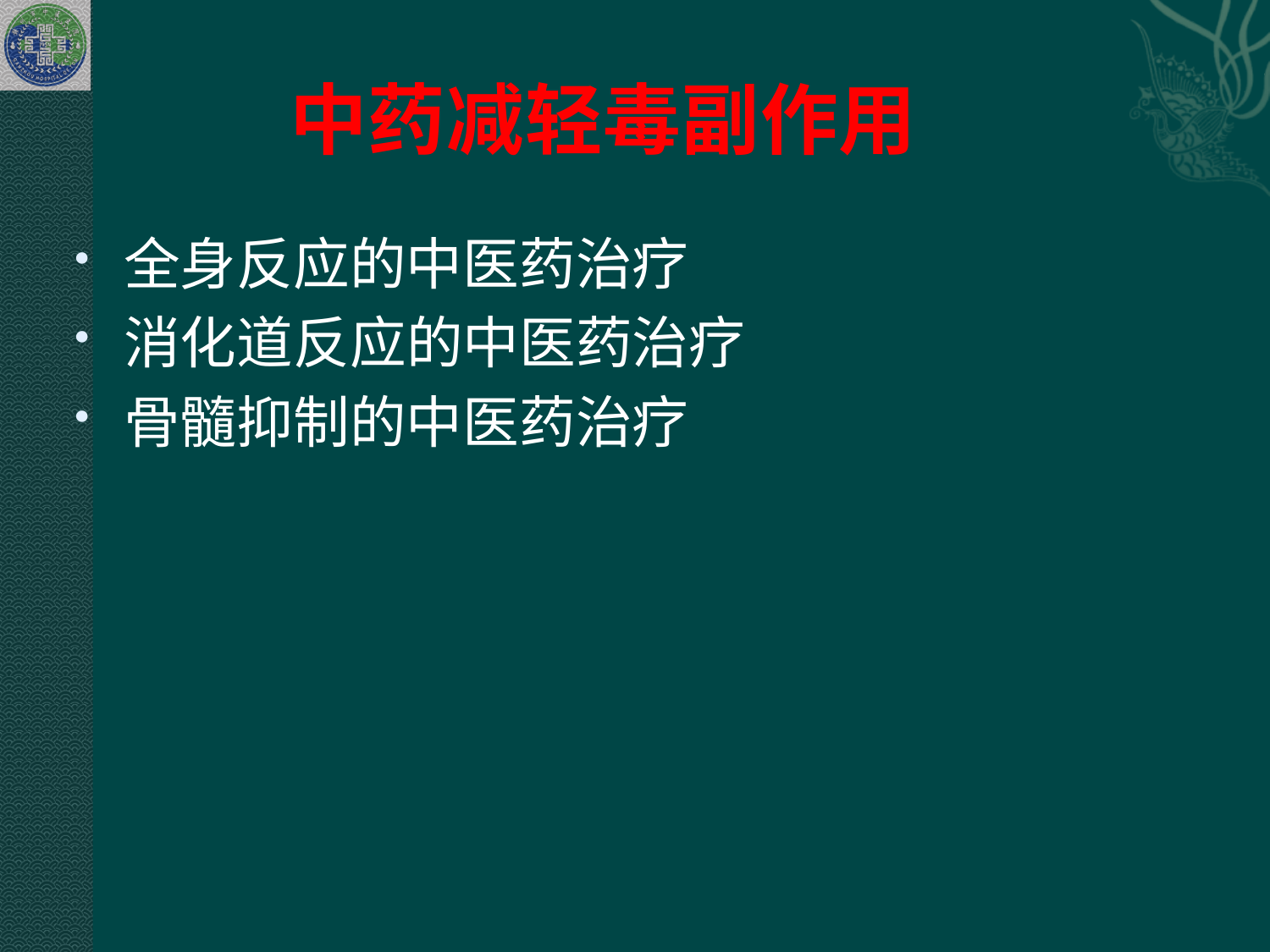

# 中药减轻毒副作用
全身反应的中医药治疗
消化道反应的中医药治疗
骨髓抑制的中医药治疗